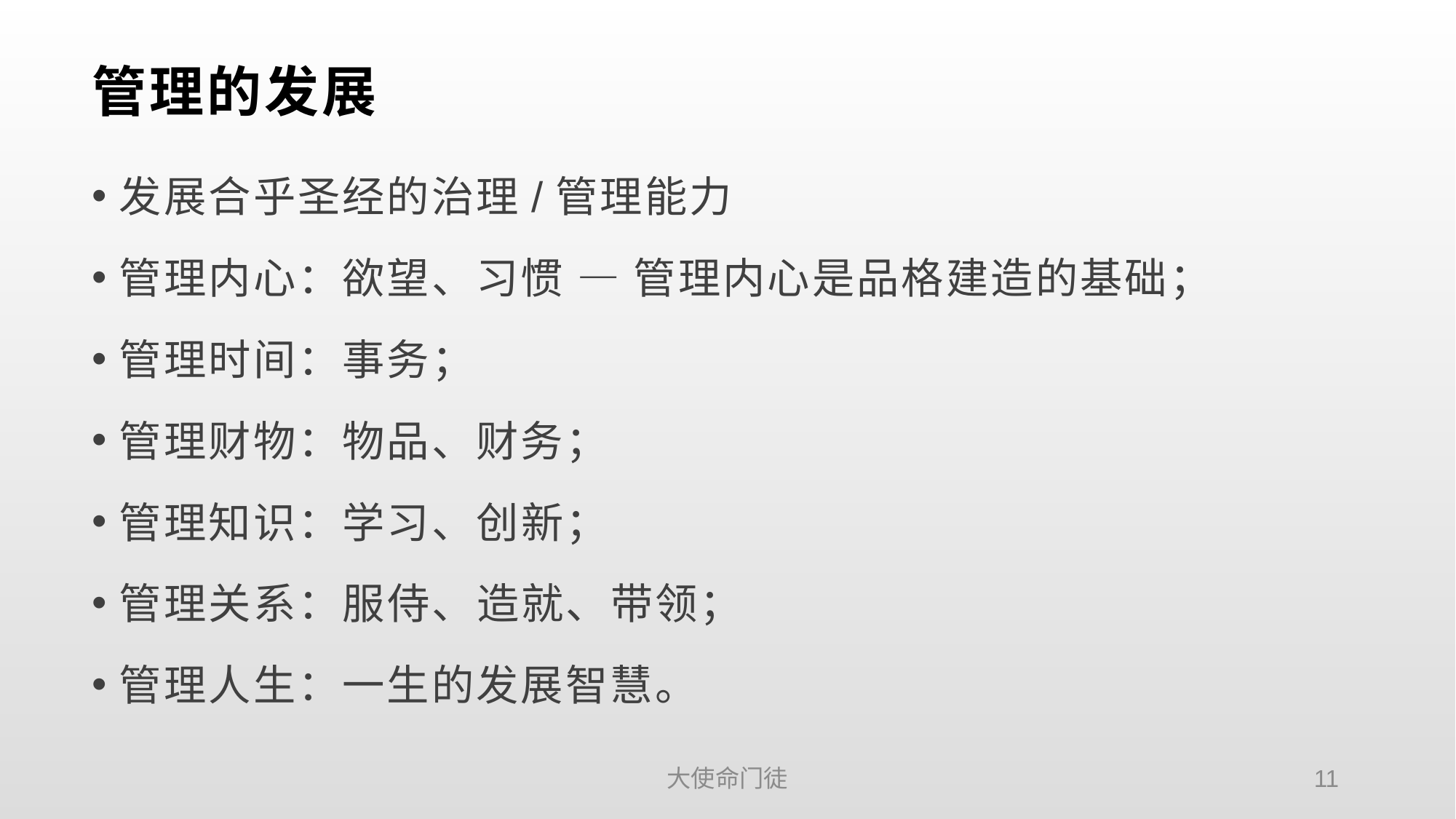

# 管理的发展
发展合乎圣经的治理/管理能力
管理内心：欲望、习惯 — 管理内心是品格建造的基础；
管理时间：事务；
管理财物：物品、财务；
管理知识：学习、创新；
管理关系：服侍、造就、带领；
管理人生：一生的发展智慧。

大使命门徒
11